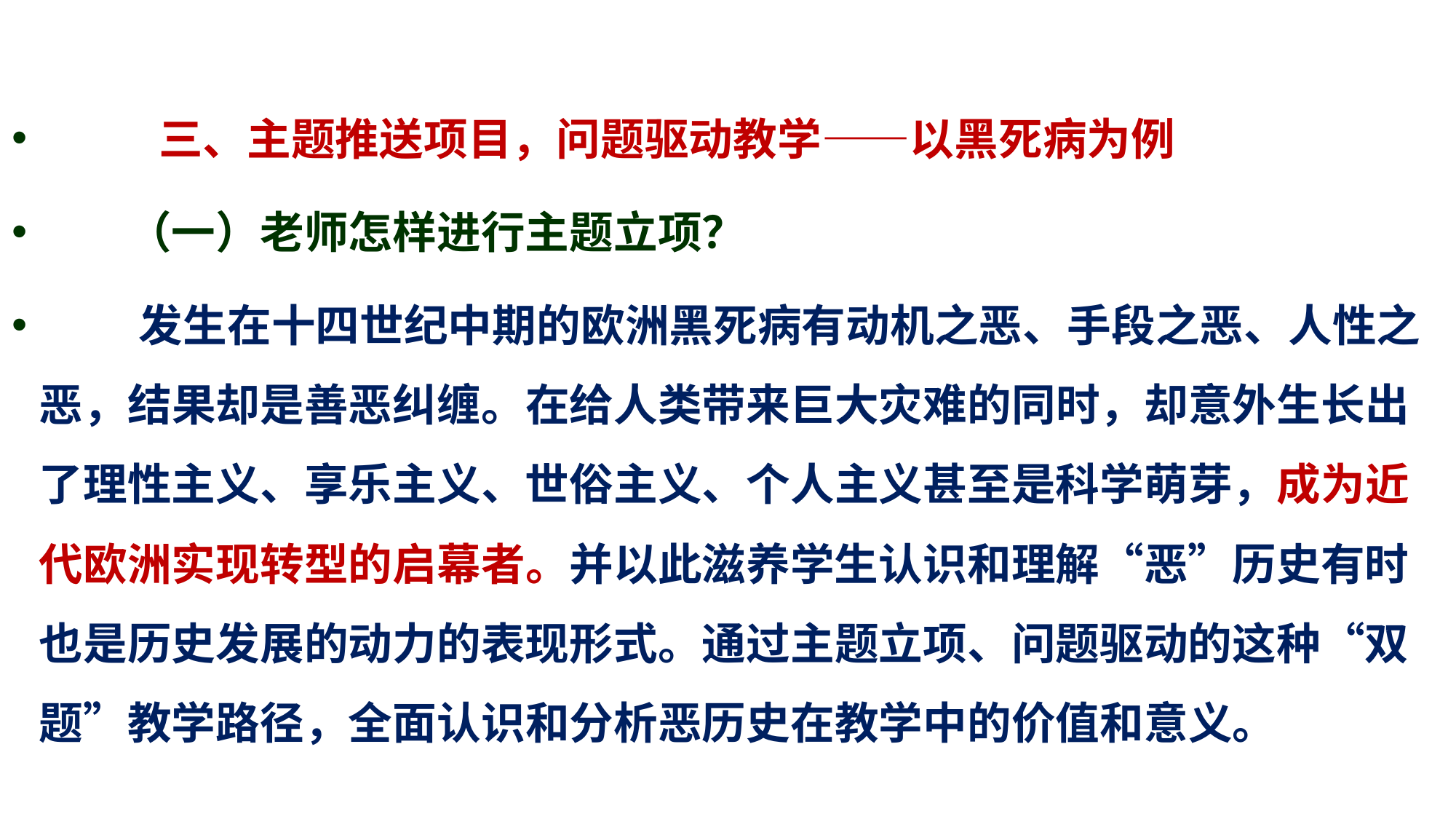

三、主题推送项目，问题驱动教学——以黑死病为例
　　（一）老师怎样进行主题立项？
         发生在十四世纪中期的欧洲黑死病有动机之恶、手段之恶、人性之恶，结果却是善恶纠缠。在给人类带来巨大灾难的同时，却意外生长出了理性主义、享乐主义、世俗主义、个人主义甚至是科学萌芽，成为近代欧洲实现转型的启幕者。并以此滋养学生认识和理解“恶”历史有时也是历史发展的动力的表现形式。通过主题立项、问题驱动的这种“双题”教学路径，全面认识和分析恶历史在教学中的价值和意义。
#